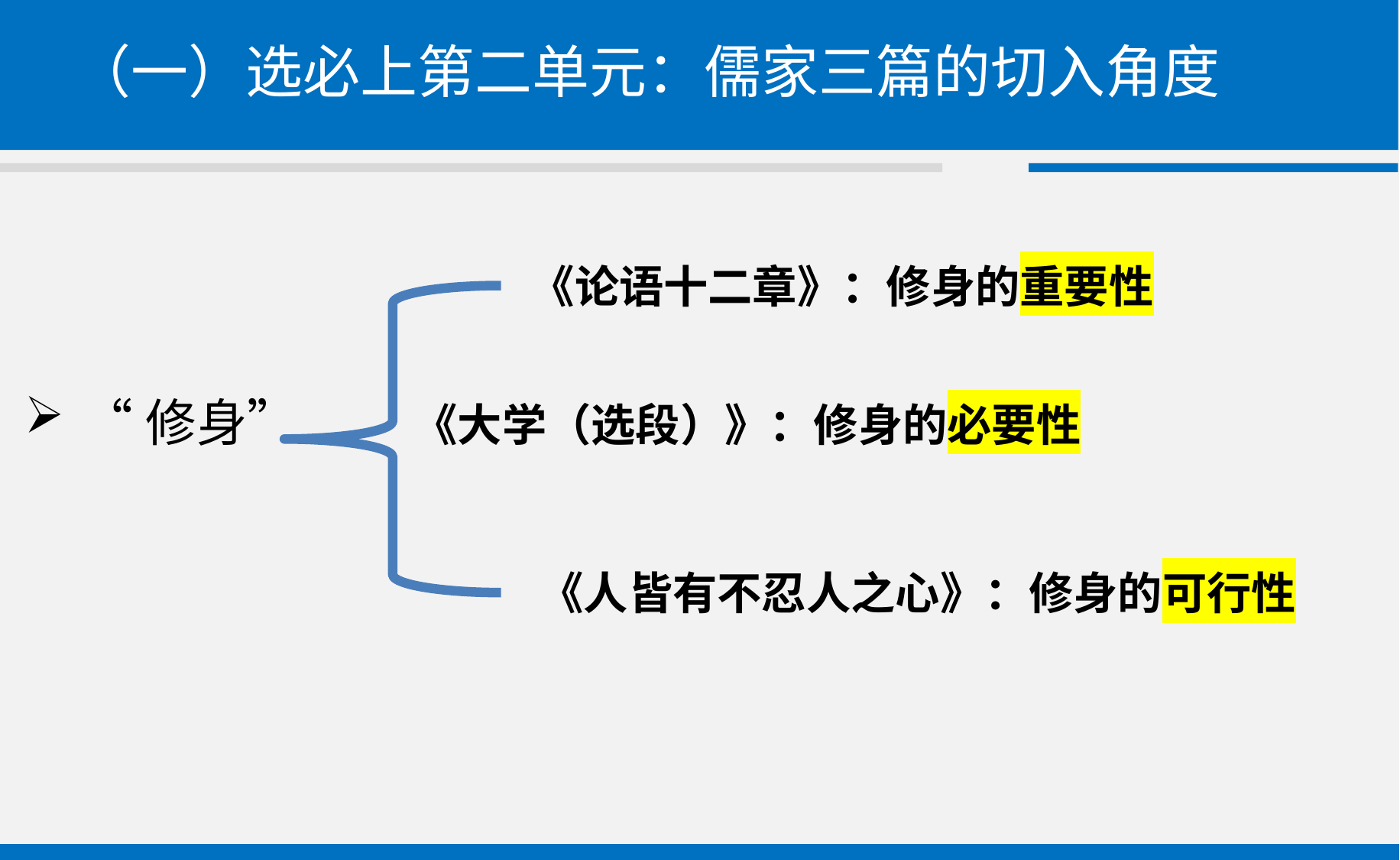

# （一）选必上第二单元：儒家三篇的切入角度

“修身”          《大学（选段）》：修身的必要性
《论语十二章》：修身的重要性

《人皆有不忍人之心》：修身的可行性